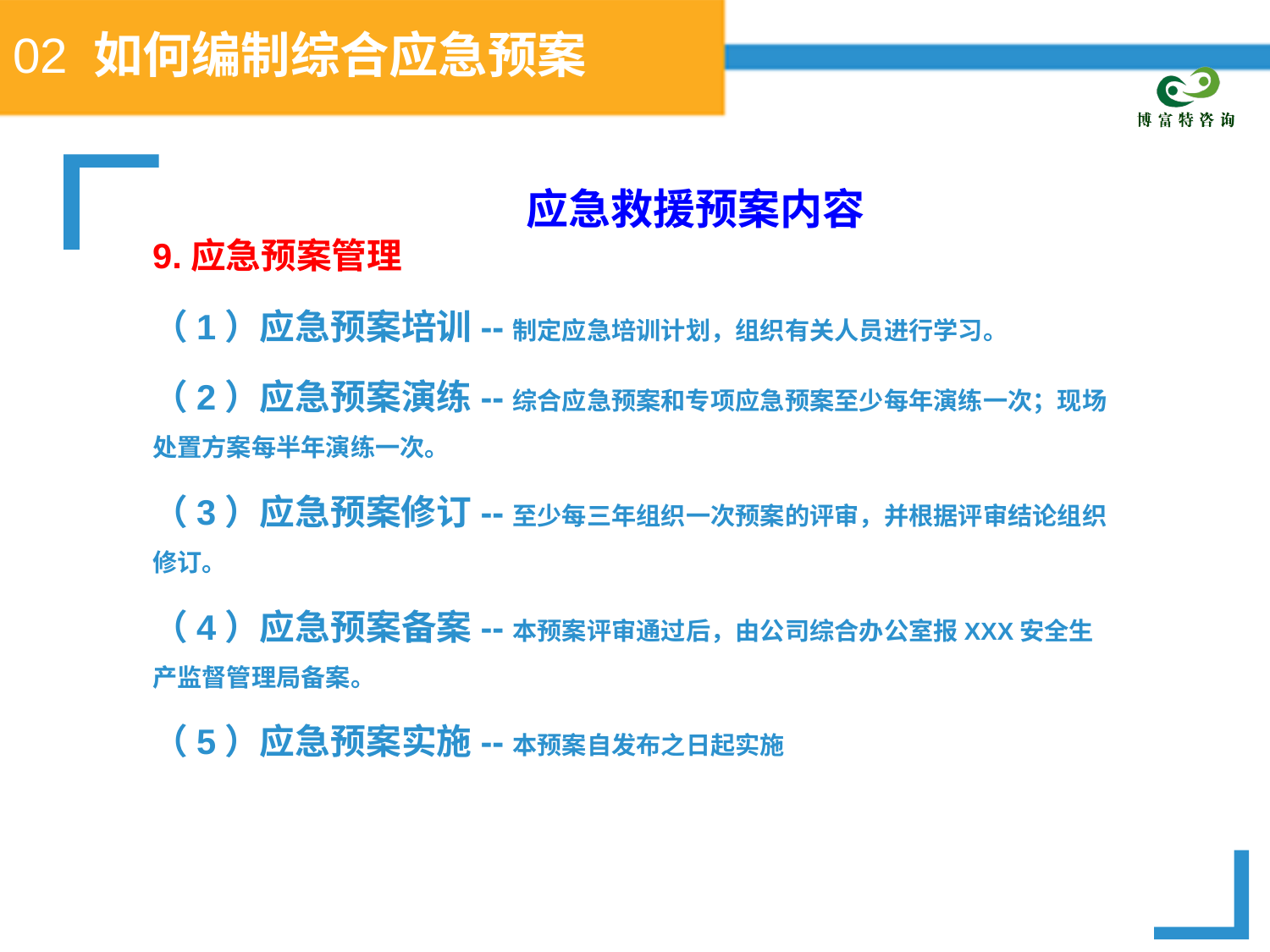

# 02 如何编制综合应急预案

应急救援预案内容
9.应急预案管理
（1）应急预案培训--制定应急培训计划，组织有关人员进行学习。
（2）应急预案演练--综合应急预案和专项应急预案至少每年演练一次；现场处置方案每半年演练一次。
（3）应急预案修订--至少每三年组织一次预案的评审，并根据评审结论组织修订。
（4）应急预案备案--本预案评审通过后，由公司综合办公室报XXX安全生产监督管理局备案。
（5）应急预案实施--本预案自发布之日起实施